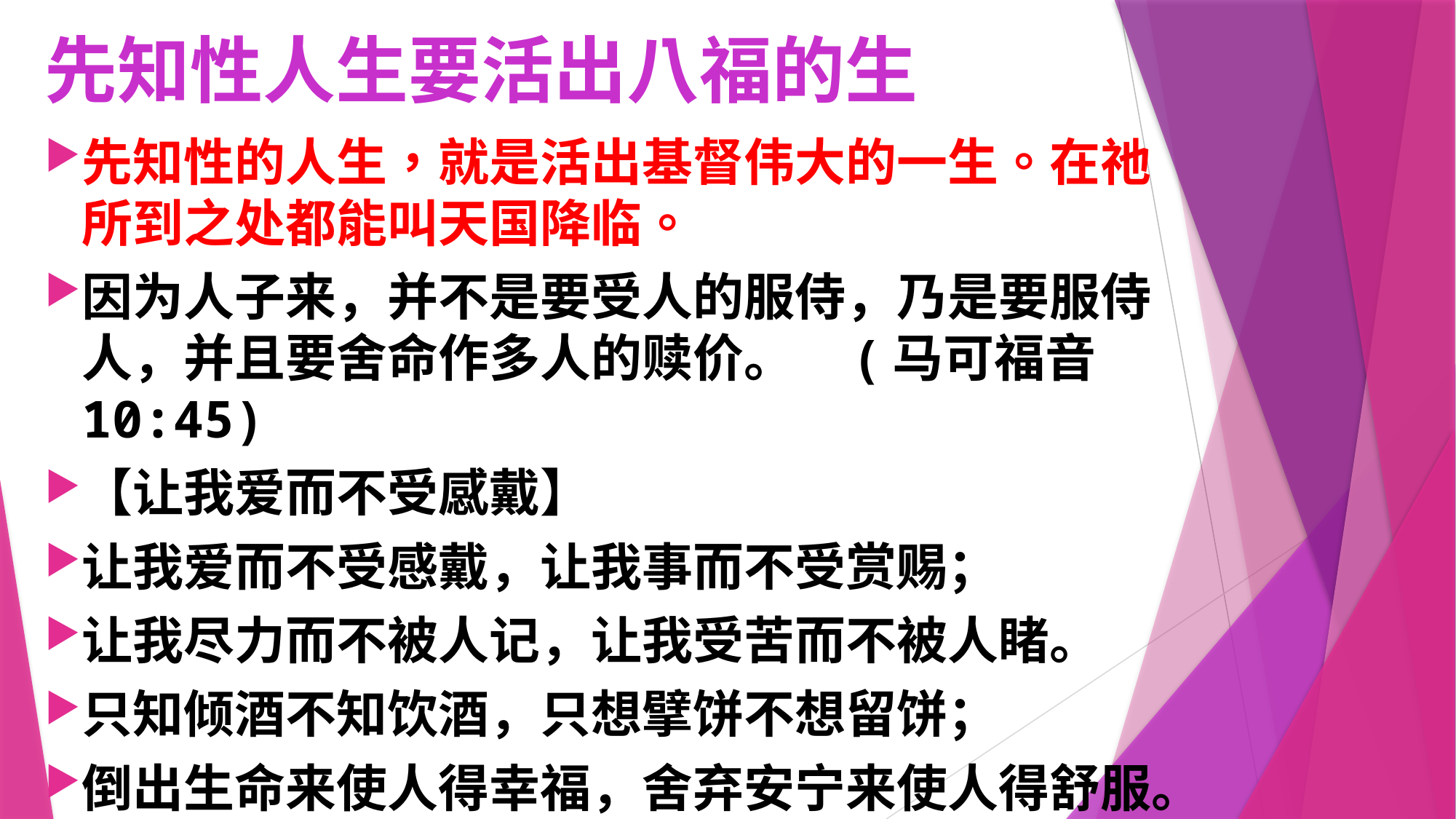

# 先知性人生要活出八福的生
先知性的人生，就是活出基督伟大的一生。在祂所到之处都能叫天国降临。
因为人子来，并不是要受人的服侍，乃是要服侍人，并且要舍命作多人的赎价。    (马可福音 10:45)
【让我爱而不受感戴】
让我爱而不受感戴，让我事而不受赏赐；
让我尽力而不被人记，让我受苦而不被人睹。
只知倾酒不知饮酒，只想擘饼不想留饼；
倒出生命来使人得幸福，舍弃安宁来使人得舒服。